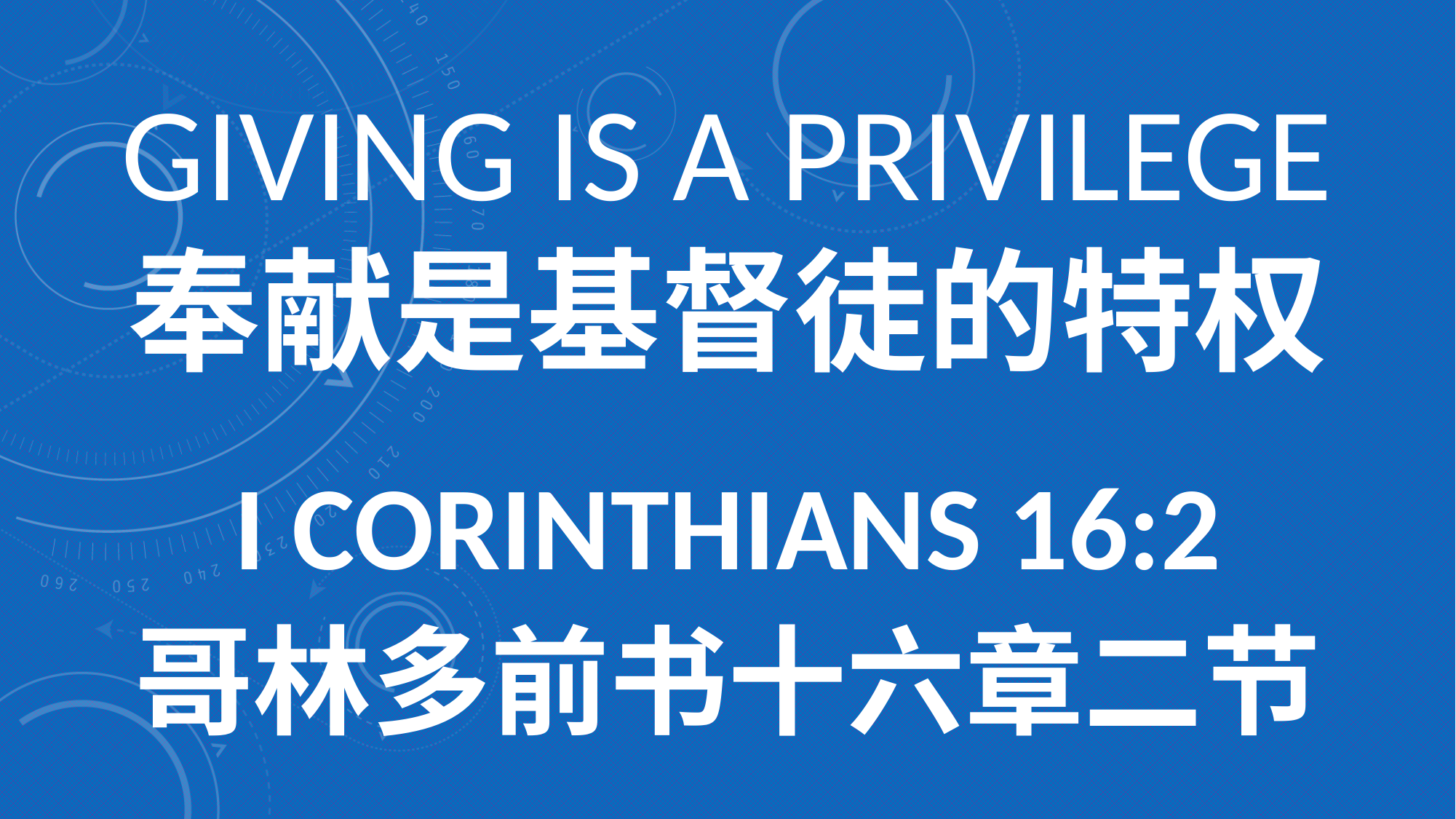

# GIVING IS A PRIVILEGE 奉献是基督徒的特权
I Corinthians 16:2
哥林多前书十六章二节